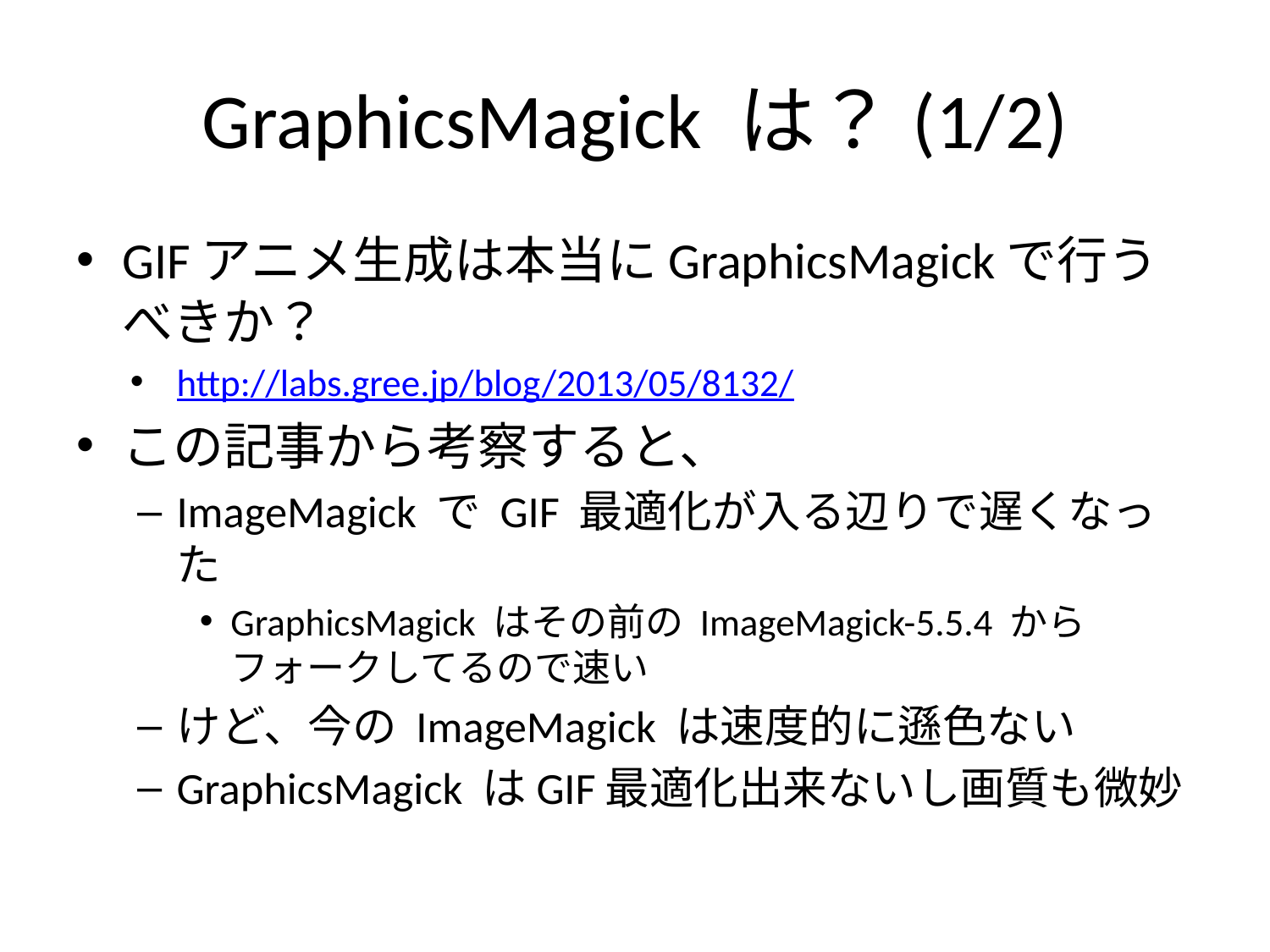

# GraphicsMagick は？(1/2)
GIFアニメ生成は本当にGraphicsMagickで行うべきか？
http://labs.gree.jp/blog/2013/05/8132/
この記事から考察すると、
ImageMagick で GIF 最適化が入る辺りで遅くなった
GraphicsMagick はその前の ImageMagick-5.5.4 からフォークしてるので速い
けど、今の ImageMagick は速度的に遜色ない
GraphicsMagick はGIF最適化出来ないし画質も微妙